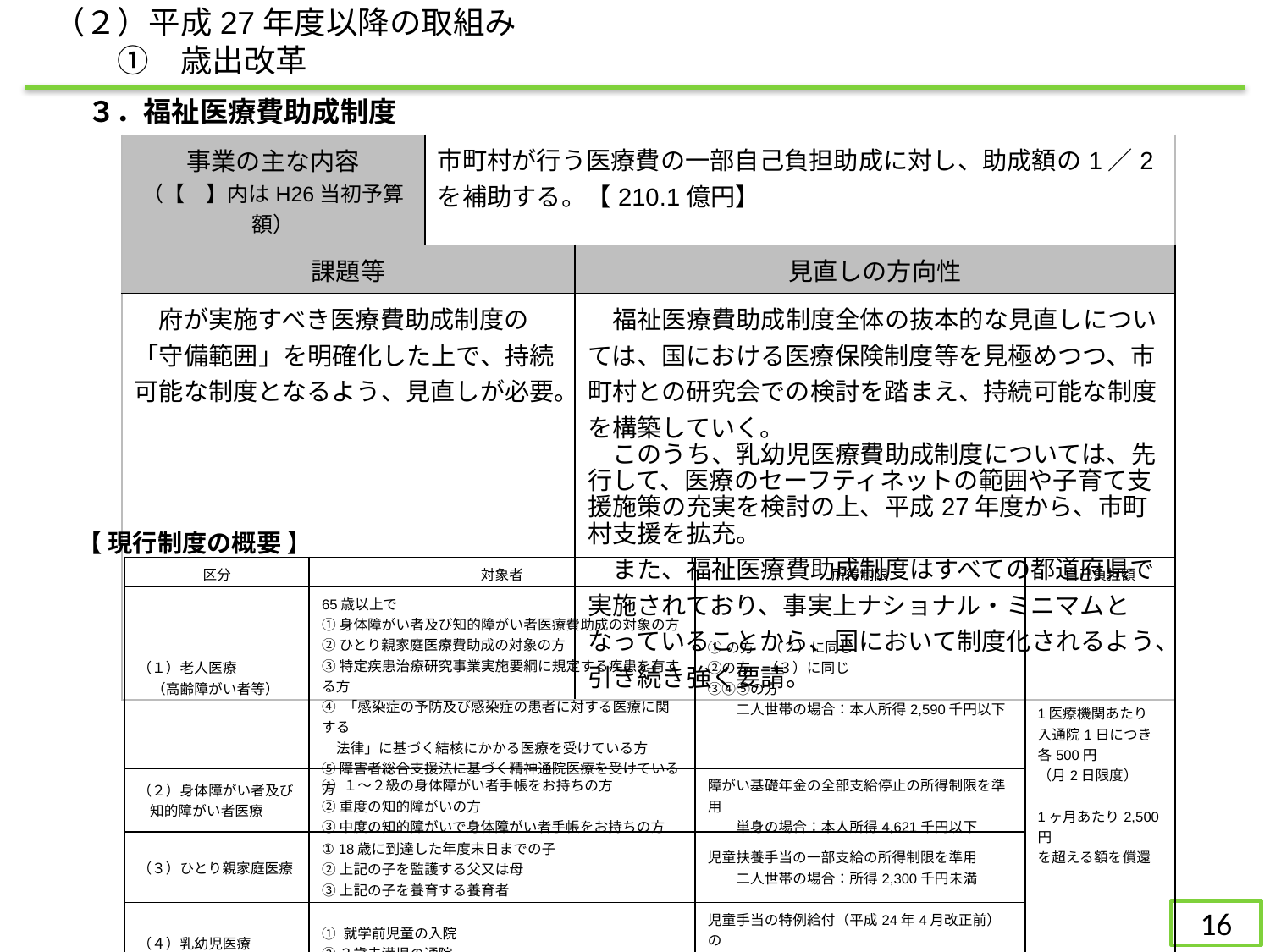

（２）平成27年度以降の取組み
　　①　歳出改革
３．福祉医療費助成制度
| 事業の主な内容 （【　】内はH26当初予算額） | 市町村が行う医療費の一部自己負担助成に対し、助成額の1／2を補助する。【210.1億円】 |  |
| --- | --- | --- |
| 課題等 |  | 見直しの方向性 |
| 府が実施すべき医療費助成制度の「守備範囲」を明確化した上で、持続可能な制度となるよう、見直しが必要。 |  | 福祉医療費助成制度全体の抜本的な見直しについては、国における医療保険制度等を見極めつつ、市町村との研究会での検討を踏まえ、持続可能な制度を構築していく。 　このうち、乳幼児医療費助成制度については、先行して、医療のセーフティネットの範囲や子育て支援施策の充実を検討の上、平成27年度から、市町村支援を拡充。 　また、福祉医療費助成制度はすべての都道府県で実施されており、事実上ナショナル・ミニマムとなっていることから、国において制度化されるよう、引き続き強く要請。 |
【 現行制度の概要 】
| 区分 | 対象者 | 所得制限 | 自己負担額 |
| --- | --- | --- | --- |
| （１）老人医療 　（高齢障がい者等） | 65歳以上で ① 身体障がい者及び知的障がい者医療費助成の対象の方 ② ひとり親家庭医療費助成の対象の方 ③ 特定疾患治療研究事業実施要綱に規定する疾患を有する方 ④ 「感染症の予防及び感染症の患者に対する医療に関する 　法律」に基づく結核にかかる医療を受けている方 ⑤ 障害者総合支援法に基づく精神通院医療を受けている方 | ①の方　（２）に同じ ②の方　（３）に同じ ③④⑤の方 　　二人世帯の場合：本人所得2,590千円以下 | 1医療機関あたり 入通院1日につき 各500円 （月2日限度） 1ヶ月あたり2,500円 を超える額を償還 |
| （２）身体障がい者及び知的障がい者医療 | ① １～２級の身体障がい者手帳をお持ちの方 ② 重度の知的障がいの方 ③ 中度の知的障がいで身体障がい者手帳をお持ちの方 | 障がい基礎年金の全部支給停止の所得制限を準用 　　単身の場合：本人所得4,621千円以下 |  |
| （３）ひとり親家庭医療 | ① 18歳に到達した年度末日までの子 ② 上記の子を監護する父又は母 ③ 上記の子を養育する養育者 | 児童扶養手当の一部支給の所得制限を準用 　　二人世帯の場合：所得2,300千円未満 |  |
| （４）乳幼児医療 | ① 就学前児童の入院 ② ３歳未満児の通院 | 児童手当の特例給付（平成24年4月改正前）の 所得制限を準用 　　四人世帯の場合：所得6,460千円未満 |  |
16